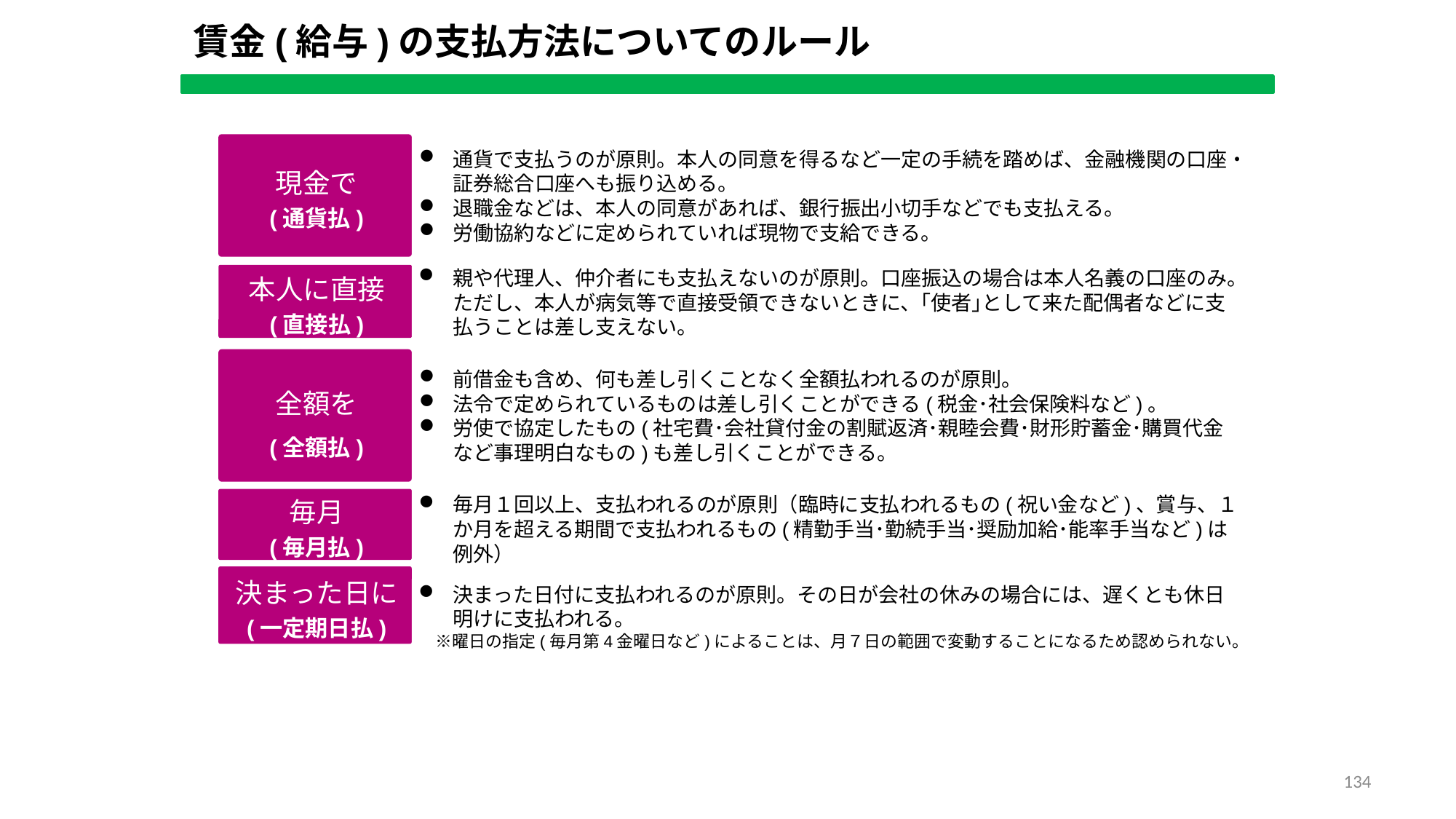

賃金(給与)の支払方法についてのルール

現金で
(通貨払)
通貨で支払うのが原則。本人の同意を得るなど一定の手続を踏めば、金融機関の口座・証券総合口座へも振り込める。
退職金などは、本人の同意があれば、銀行振出小切手などでも支払える。
労働協約などに定められていれば現物で支給できる。
親や代理人、仲介者にも支払えないのが原則。口座振込の場合は本人名義の口座のみ。ただし、本人が病気等で直接受領できないときに、｢使者｣として来た配偶者などに支払うことは差し支えない。
本人に直接
(直接払)
全額を
(全額払)
前借金も含め、何も差し引くことなく全額払われるのが原則。
法令で定められているものは差し引くことができる(税金･社会保険料など)。
労使で協定したもの(社宅費･会社貸付金の割賦返済･親睦会費･財形貯蓄金･購買代金など事理明白なもの)も差し引くことができる。
毎月１回以上、支払われるのが原則（臨時に支払われるもの(祝い金など)、賞与、１か月を超える期間で支払われるもの(精勤手当･勤続手当･奨励加給･能率手当など)は例外）
毎月
(毎月払)
決まった日に
(一定期日払)
決まった日付に支払われるのが原則。その日が会社の休みの場合には、遅くとも休日明けに支払われる。
　※曜日の指定(毎月第4金曜日など)によることは、月７日の範囲で変動することになるため認められない。
134